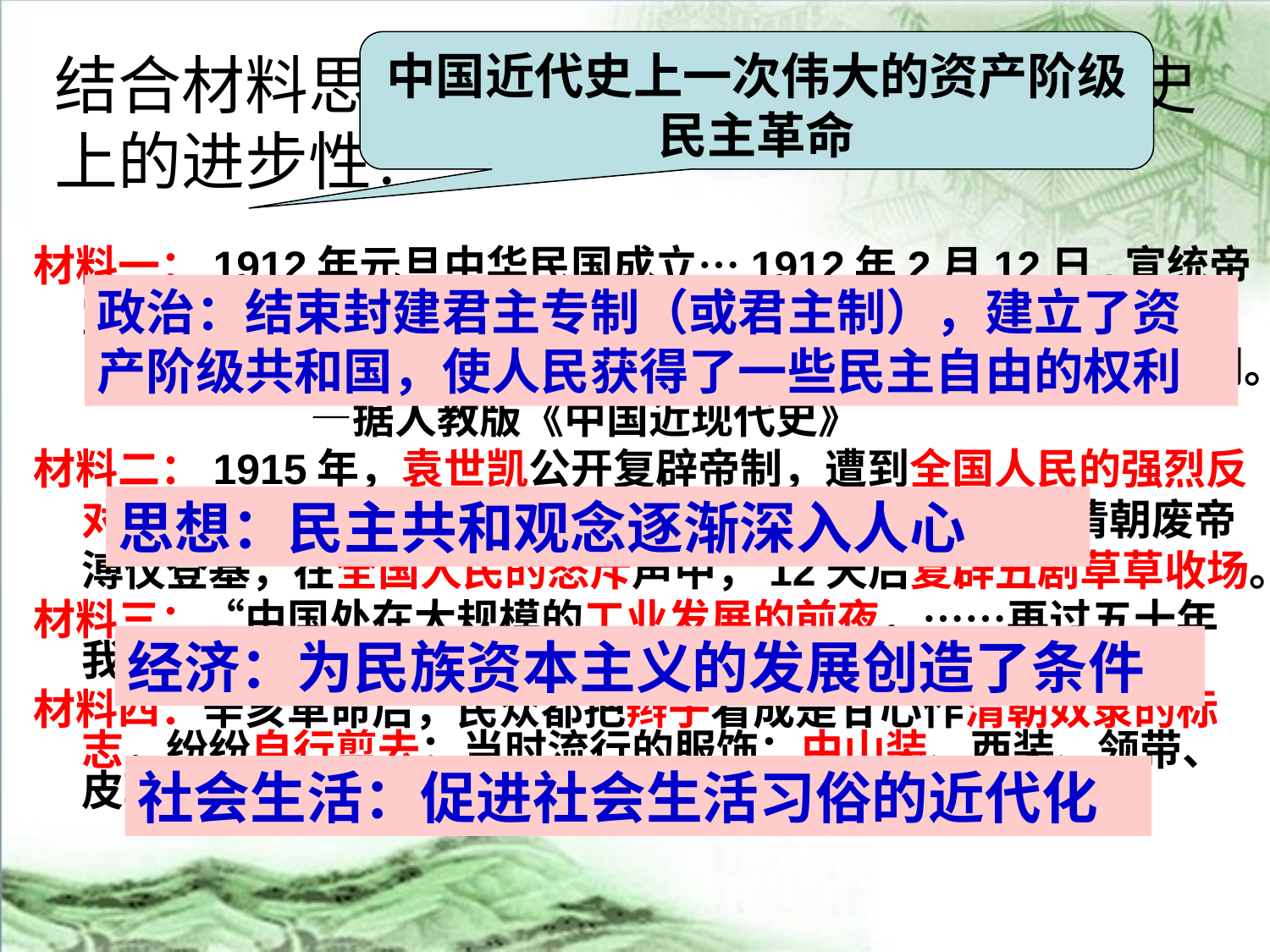

中国近代史上一次伟大的资产阶级民主革命
结合材料思考：我们辛亥革命在中国历史上的进步性？
材料一：1912年元旦中华民国成立…1912年2月12日,宣统帝宣布退位诏书,清朝覆灭.
      临时约法规定中华民国主权属于国民全体，国民享有各项权利。                        —据人教版《中国近现代史》
材料二：1915年，袁世凯公开复辟帝制，遭到全国人民的强烈反对，83天后被迫取消帝制。1917年，军阀张勋拥戴清朝废帝溥仪登基，在全国人民的怒斥声中，12天后复辟丑剧草草收场。
材料三：“中国处在大规模的工业发展的前夜，……再过五十年我们将有许多上海。”
材料四：辛亥革命后，民众都把辫子看成是甘心作清朝奴隶的标志，纷纷自行剪去；当时流行的服饰：中山装、西装、领带、皮鞋、礼帽……

政治：结束封建君主专制（或君主制），建立了资产阶级共和国，使人民获得了一些民主自由的权利
思想：民主共和观念逐渐深入人心
经济：为民族资本主义的发展创造了条件
社会生活：促进社会生活习俗的近代化